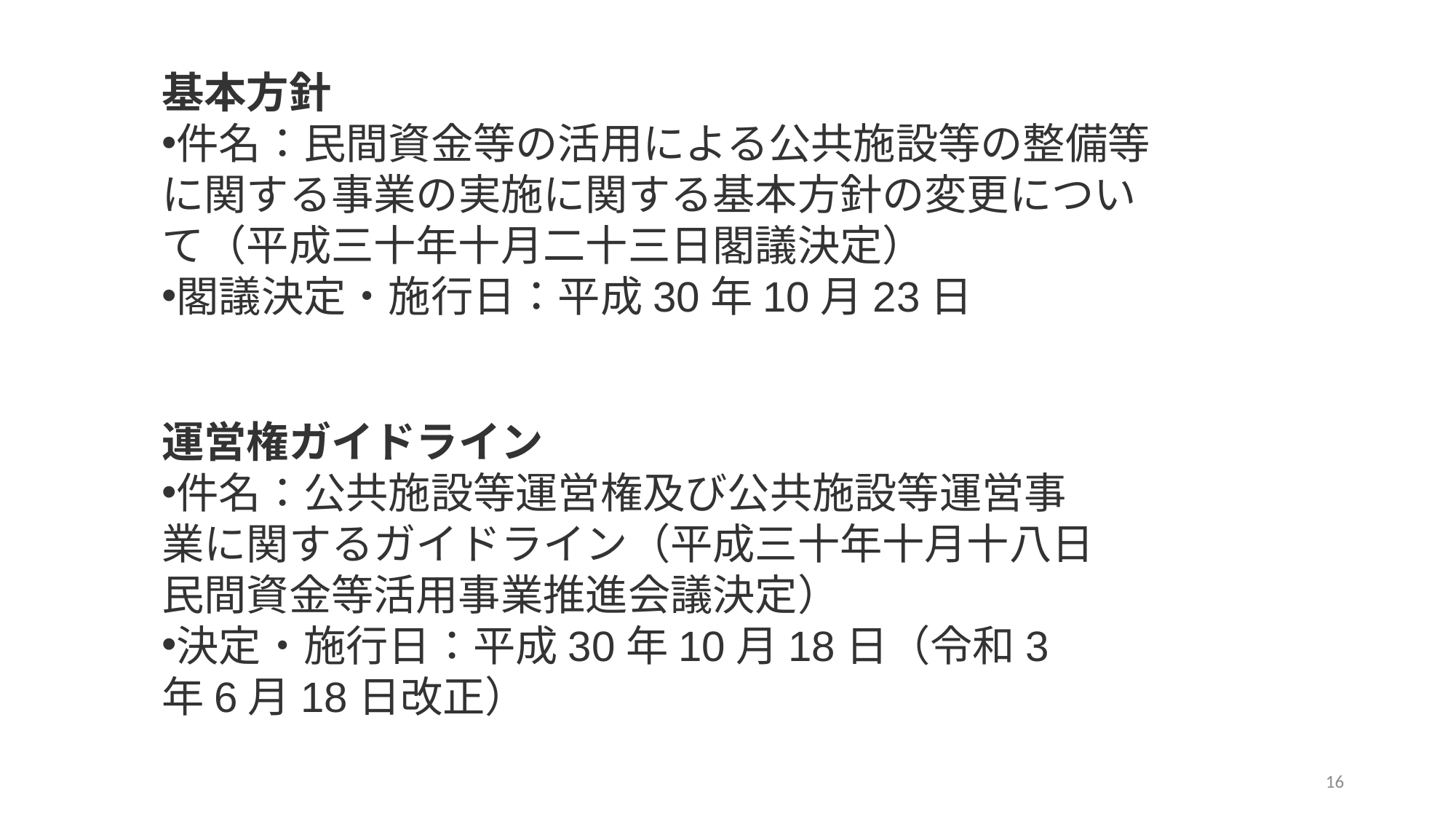

基本方針
件名：民間資金等の活用による公共施設等の整備等に関する事業の実施に関する基本方針の変更について（平成三十年十月二十三日閣議決定）
閣議決定・施行日：平成30年10月23日
運営権ガイドライン
件名：公共施設等運営権及び公共施設等運営事業に関するガイドライン（平成三十年十月十八日民間資金等活用事業推進会議決定）
決定・施行日：平成30年10月18日（令和3年6月18日改正）
16